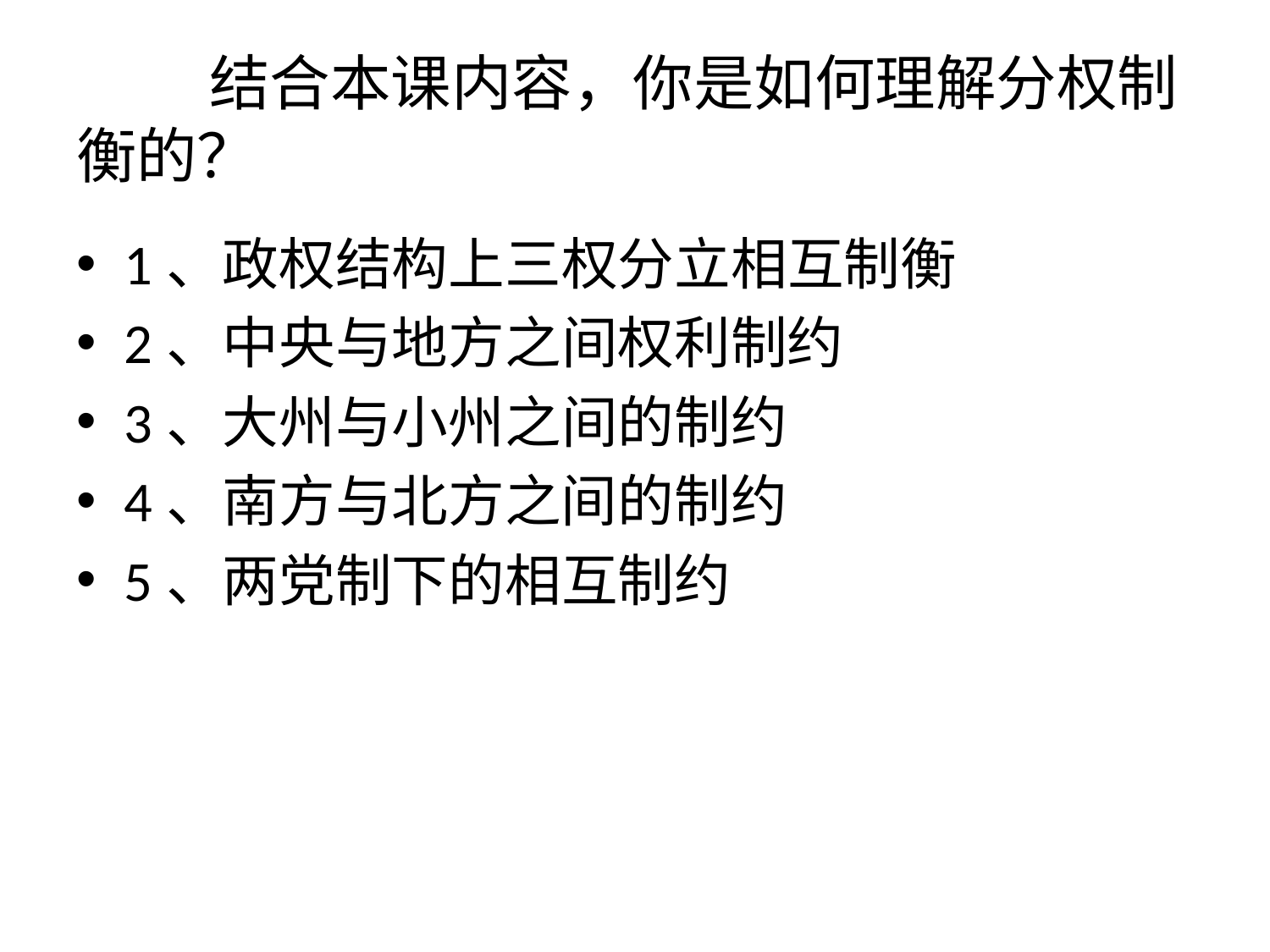

# 结合本课内容，你是如何理解分权制衡的？
1、政权结构上三权分立相互制衡
2、中央与地方之间权利制约
3、大州与小州之间的制约
4、南方与北方之间的制约
5、两党制下的相互制约